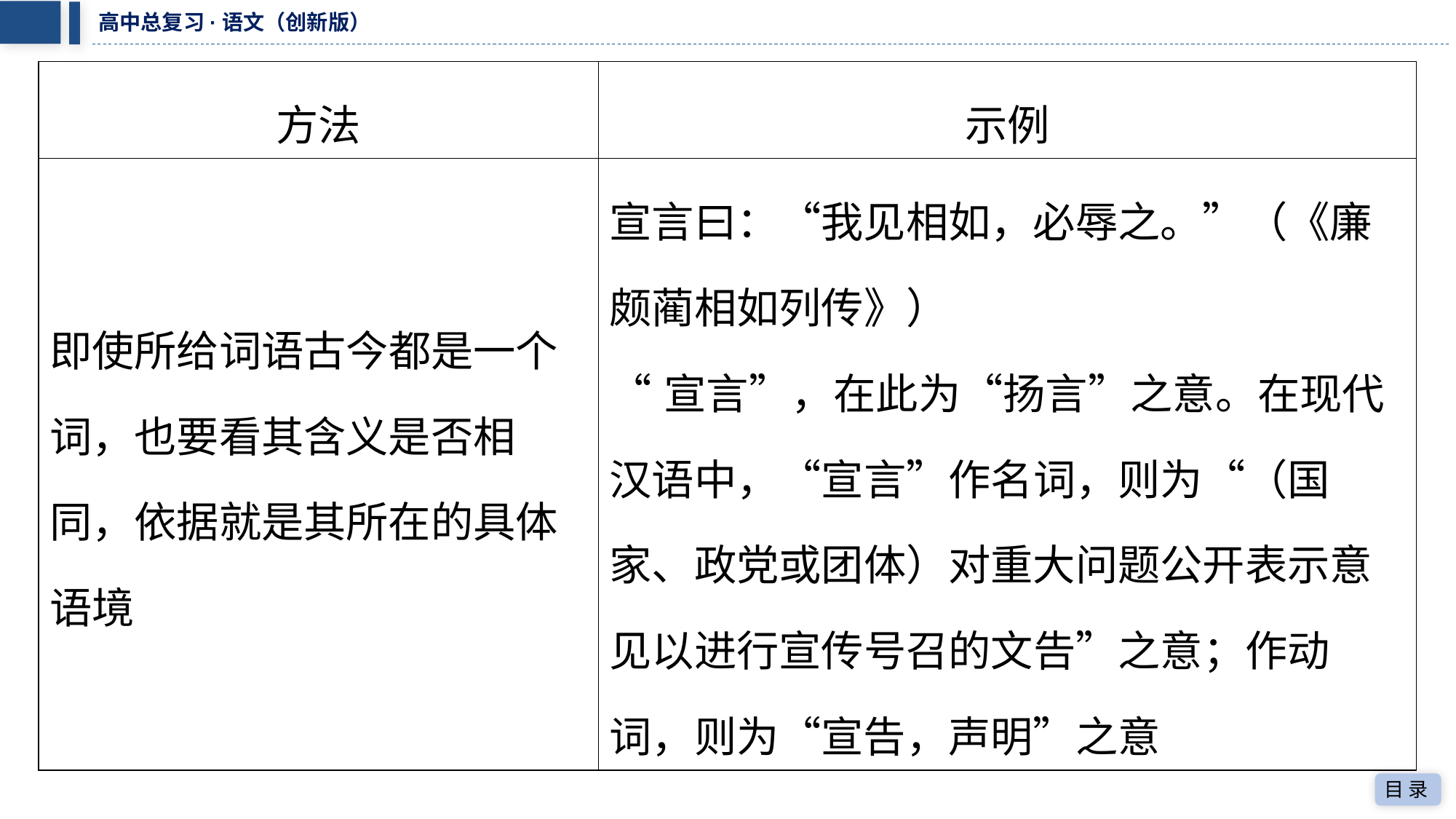

| 方法 | 示例 |
| --- | --- |
| 即使所给词语古今都是一个 词，也要看其含义是否相 同，依据就是其所在的具体 语境 | 宣言曰：“我见相如，必辱之。”（《廉 颇蔺相如列传》） “宣言”，在此为“扬言”之意。在现代 汉语中，“宣言”作名词，则为“（国 家、政党或团体）对重大问题公开表示意 见以进行宣传号召的文告”之意；作动 词，则为“宣告，声明”之意 |